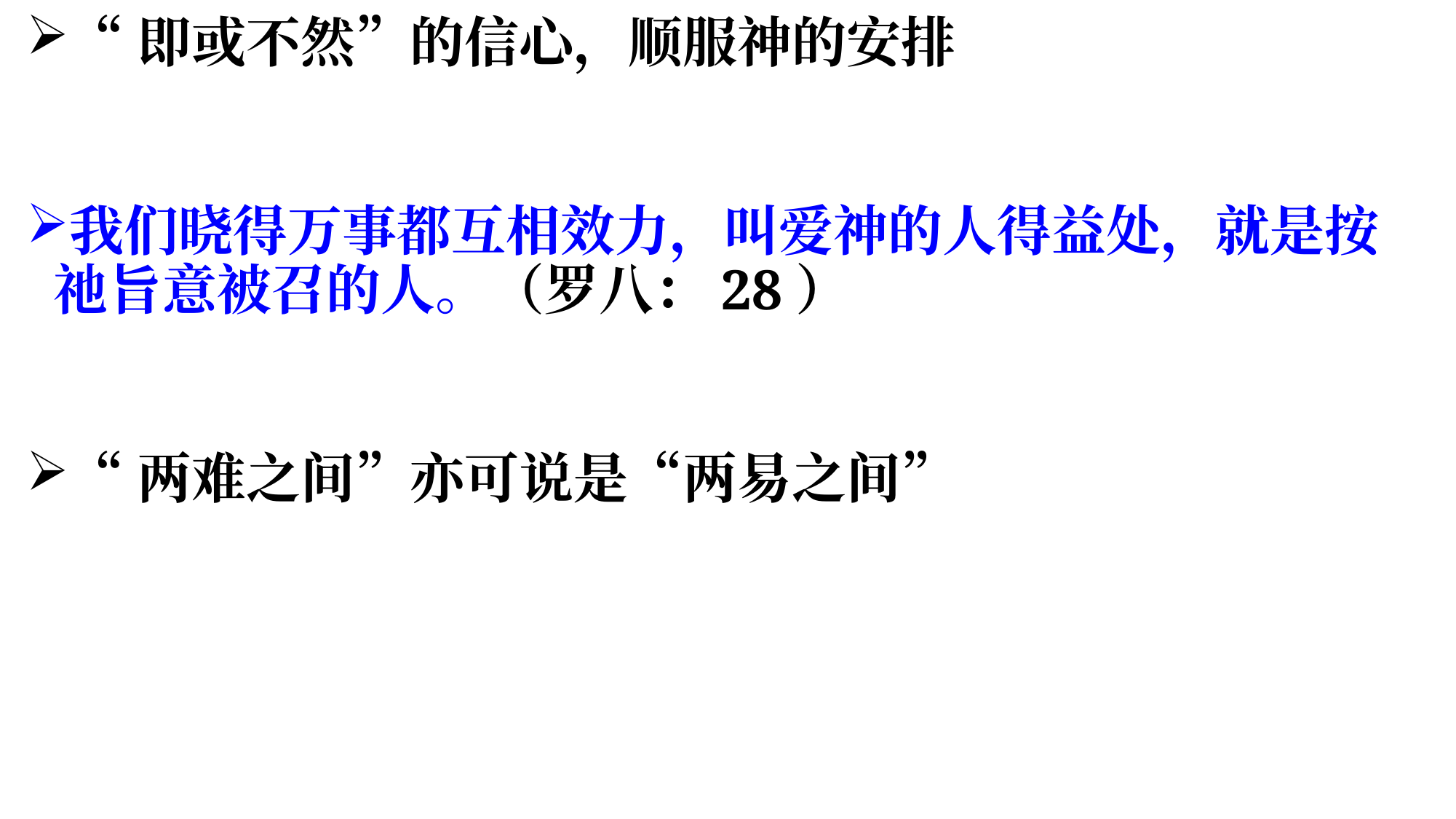

“即或不然”的信心，顺服神的安排

我们晓得万事都互相效力，叫爱神的人得益处，就是按祂旨意被召的人。（罗八：28）

“两难之间”亦可说是“两易之间”